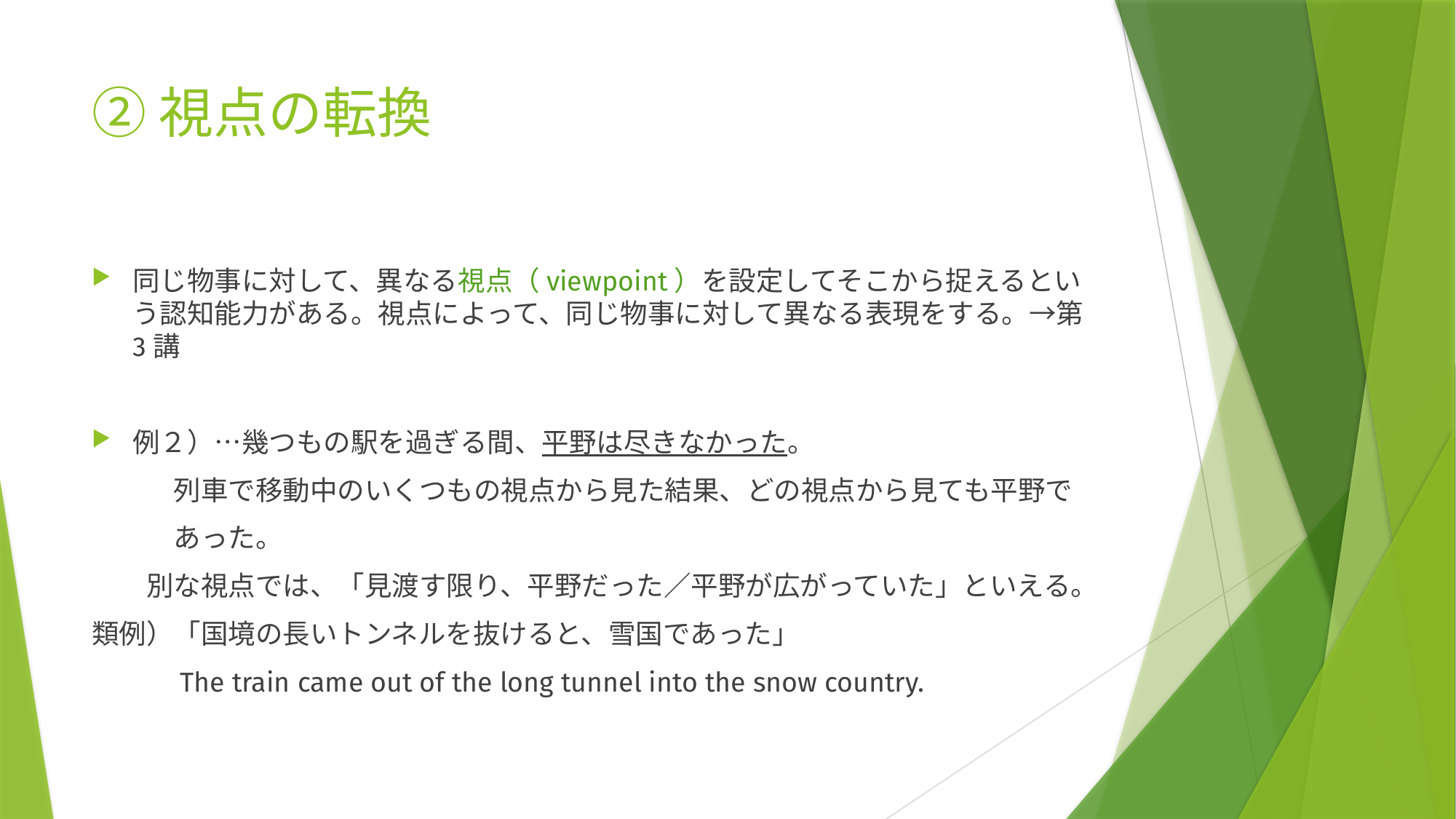

# ②視点の転換
同じ物事に対して、異なる視点（viewpoint）を設定してそこから捉えるという認知能力がある。視点によって、同じ物事に対して異なる表現をする。→第3講

例２）…幾つもの駅を過ぎる間、平野は尽きなかった。
　　　列車で移動中のいくつもの視点から見た結果、どの視点から見ても平野で
　　　あった。
　　別な視点では、「見渡す限り、平野だった／平野が広がっていた」といえる。
類例）「国境の長いトンネルを抜けると、雪国であった」
　　　The train came out of the long tunnel into the snow country.